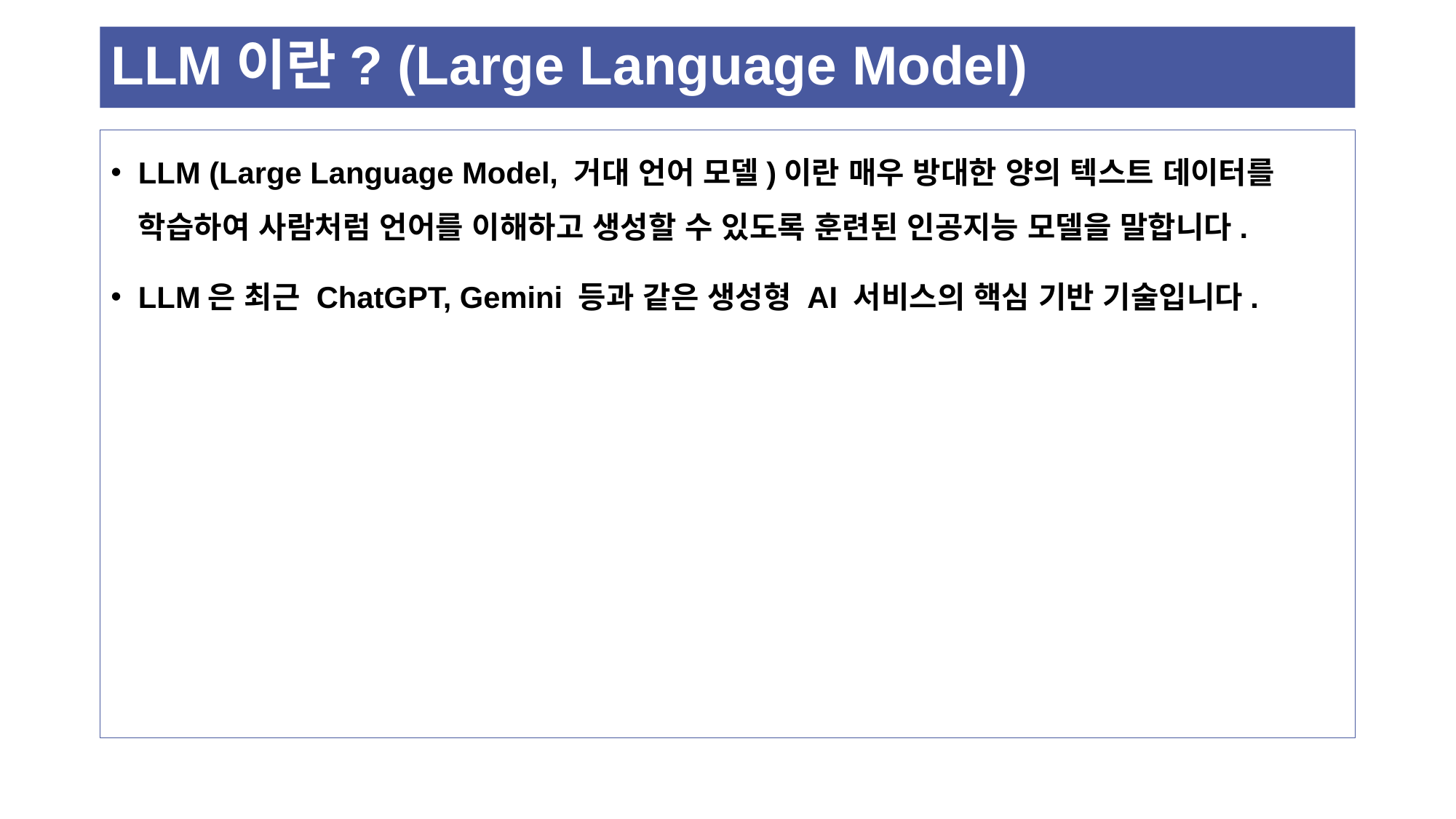

# LLM이란? (Large Language Model)
LLM (Large Language Model, 거대 언어 모델)이란 매우 방대한 양의 텍스트 데이터를 학습하여 사람처럼 언어를 이해하고 생성할 수 있도록 훈련된 인공지능 모델을 말합니다.
LLM은 최근 ChatGPT, Gemini 등과 같은 생성형 AI 서비스의 핵심 기반 기술입니다.